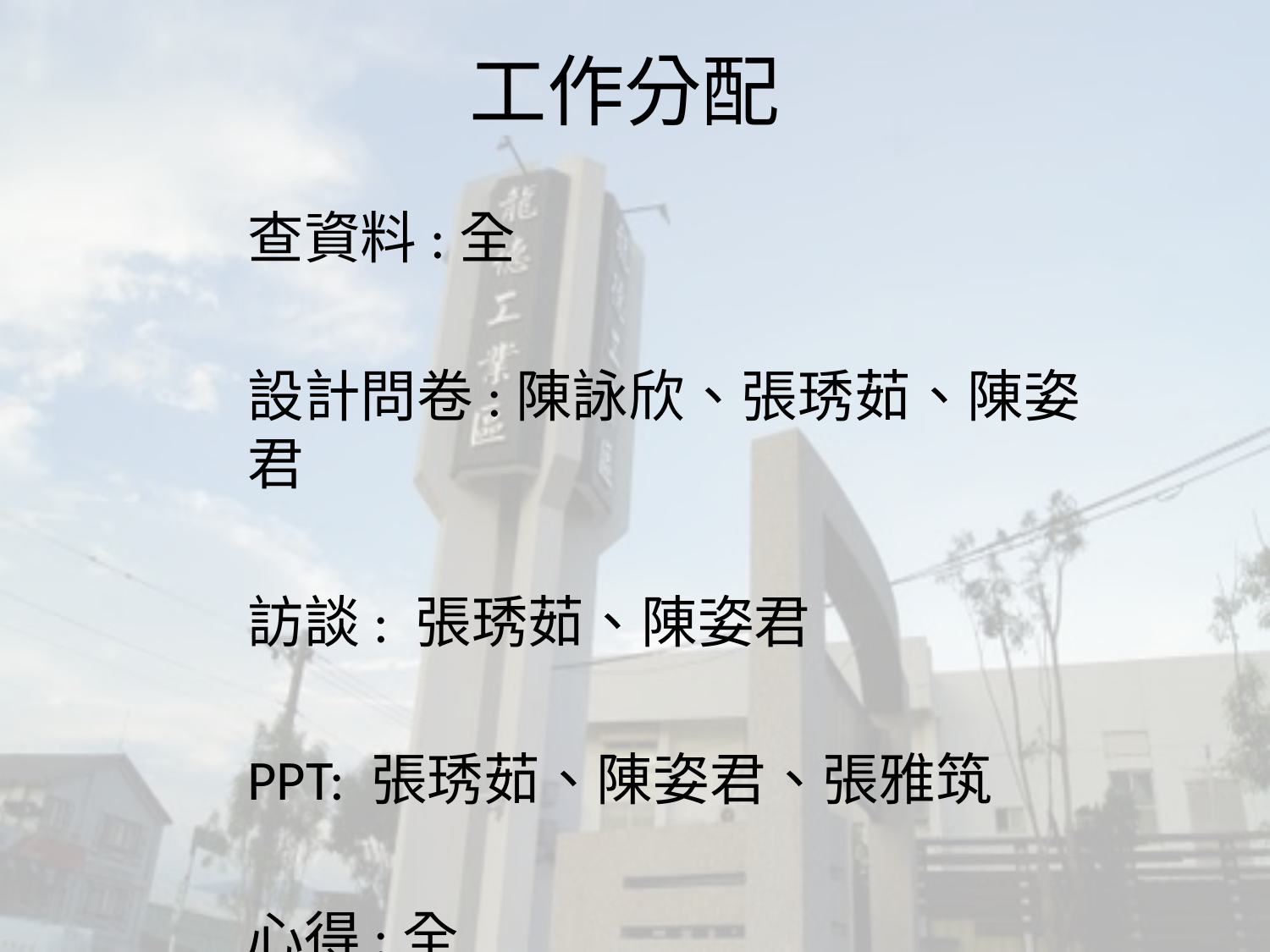

# 工作分配
查資料:全

設計問卷:陳詠欣、張琇茹、陳姿君

訪談: 張琇茹、陳姿君

PPT: 張琇茹、陳姿君、張雅筑

心得:全